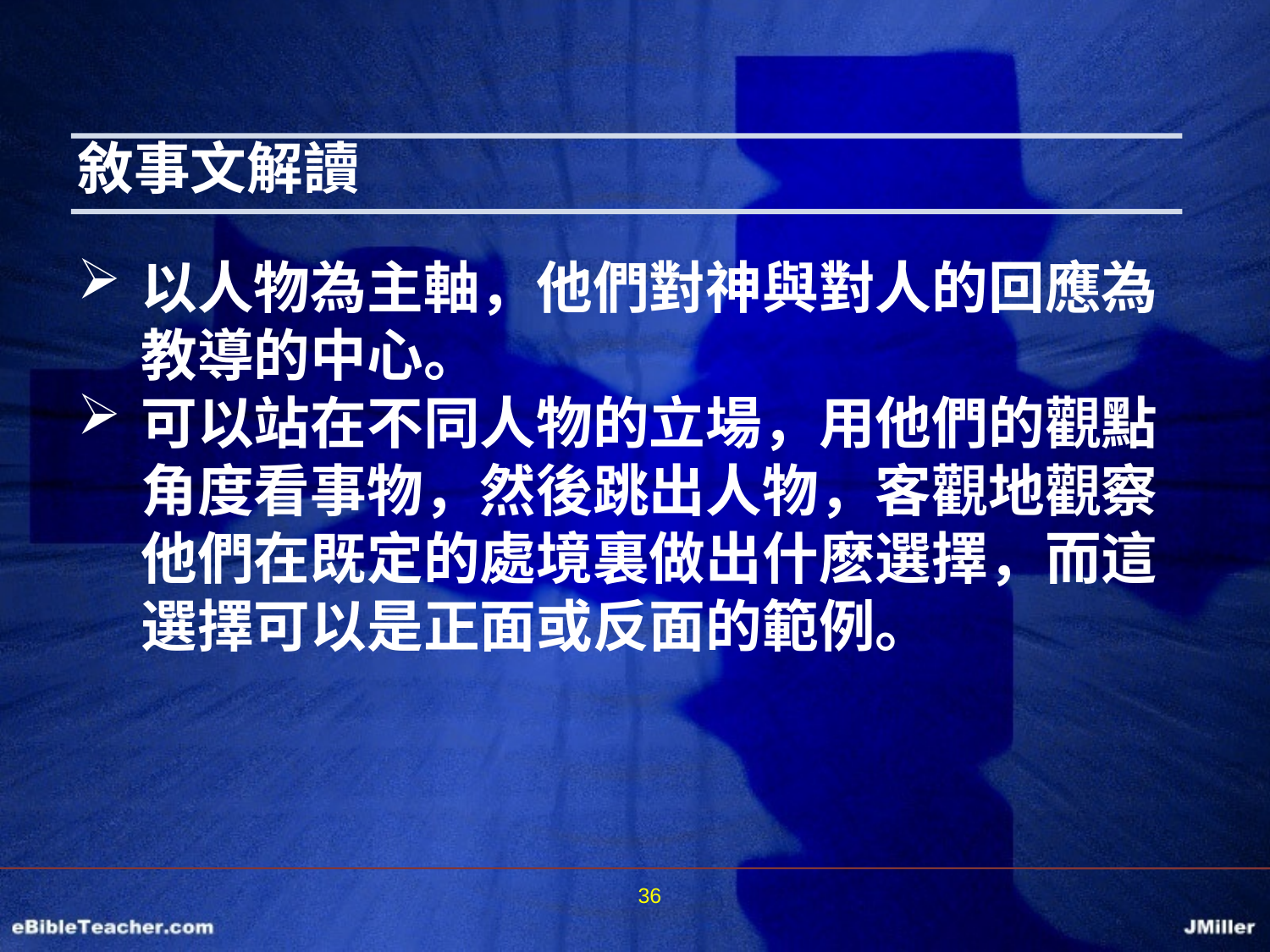

敘事文解讀
以人物為主軸，他們對神與對人的回應為教導的中心。
可以站在不同人物的立場，用他們的觀點角度看事物，然後跳出人物，客觀地觀察他們在既定的處境裏做出什麽選擇，而這選擇可以是正面或反面的範例。